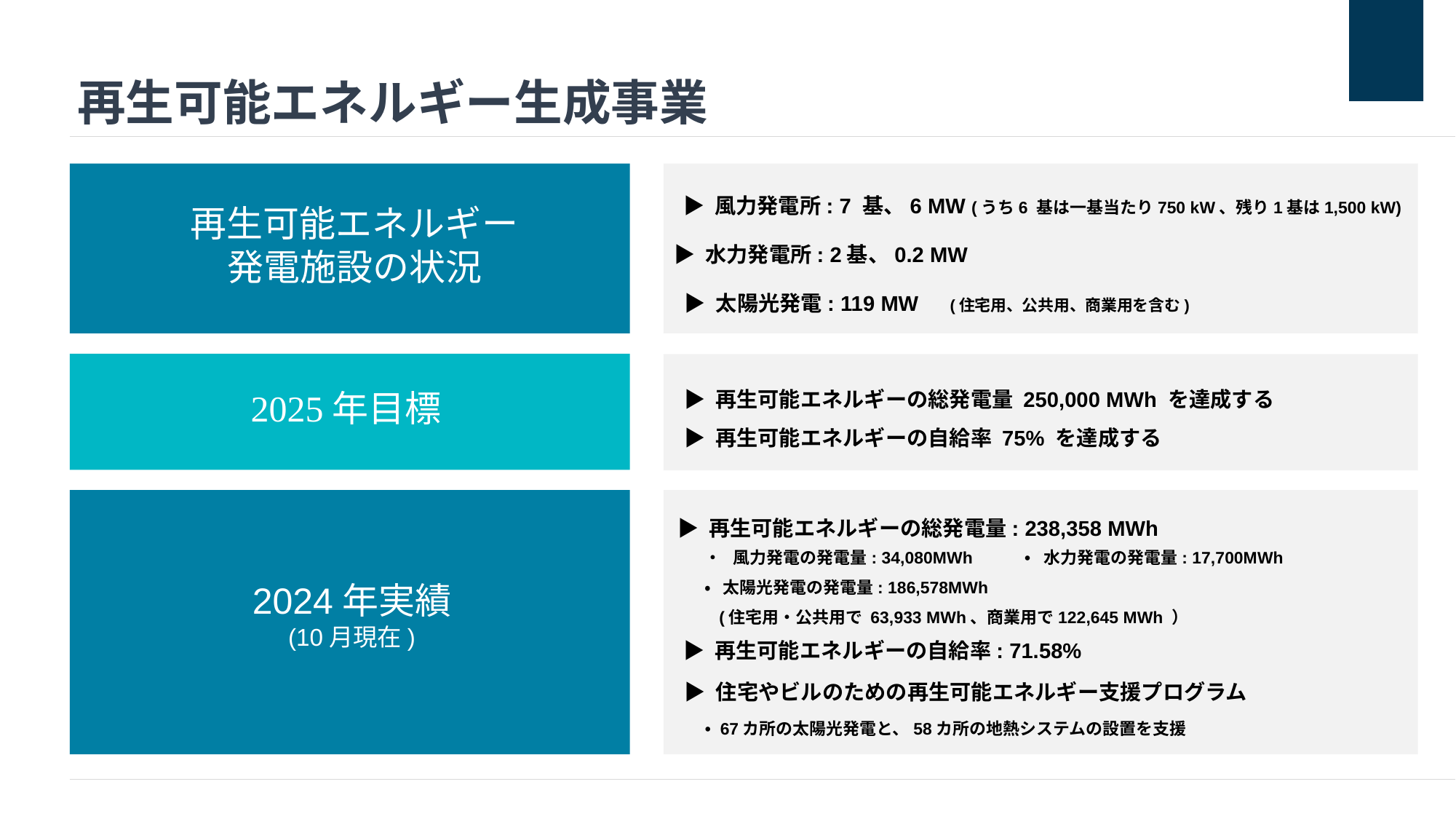

再生可能エネルギー生成事業

▶ 風力発電所: 7 基、6 MW (うち6 基は一基当たり750 kW、残り1基は1,500 kW)
再生可能エネルギー
発電施設の状況
▶ 水力発電所: 2基、0.2 MW
▶ 太陽光発電: 119 MW　(住宅用、公共用、商業用を含む)
▶ 再生可能エネルギーの総発電量 250,000 MWh を達成する
▶ 再生可能エネルギーの自給率 75% を達成する
2025年目標
▶ 再生可能エネルギーの総発電量: 238,358 MWh
▶ 再生可能エネルギーの自給率: 71.58%
•  67カ所の太陽光発電と、58カ所の地熱システムの設置を支援
•  風力発電の発電量: 34,080MWh           •  水力発電の発電量: 17,700MWh
•  太陽光発電の発電量: 186,578MWh
   (住宅用・公共用で 63,933 MWh、商業用で122,645 MWh ）
2024年実績
(10月現在)
▶ 住宅やビルのための再生可能エネルギー支援プログラム